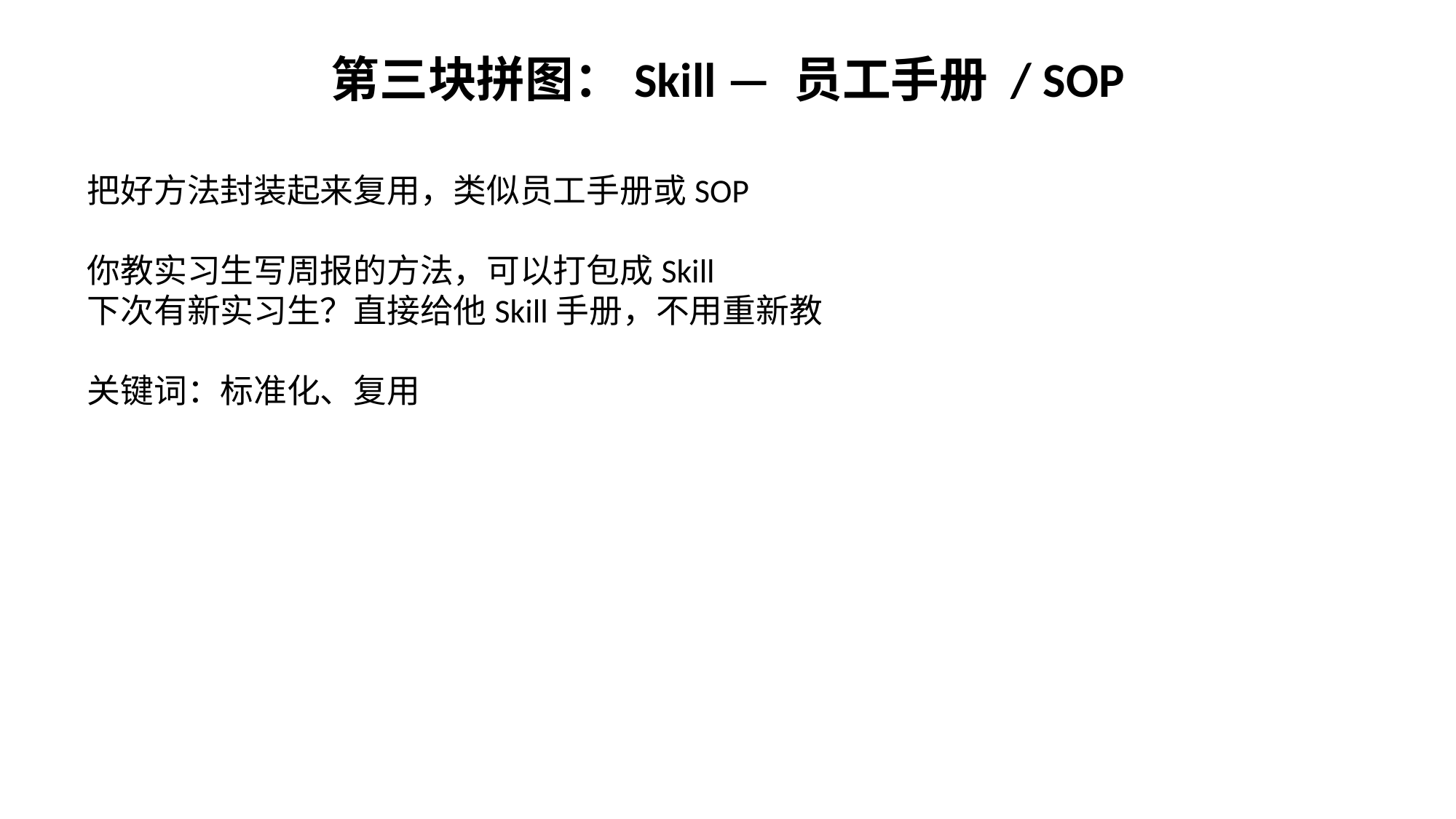

第三块拼图：Skill — 员工手册 / SOP
把好方法封装起来复用，类似员工手册或SOP

你教实习生写周报的方法，可以打包成Skill
下次有新实习生？直接给他Skill手册，不用重新教

关键词：标准化、复用